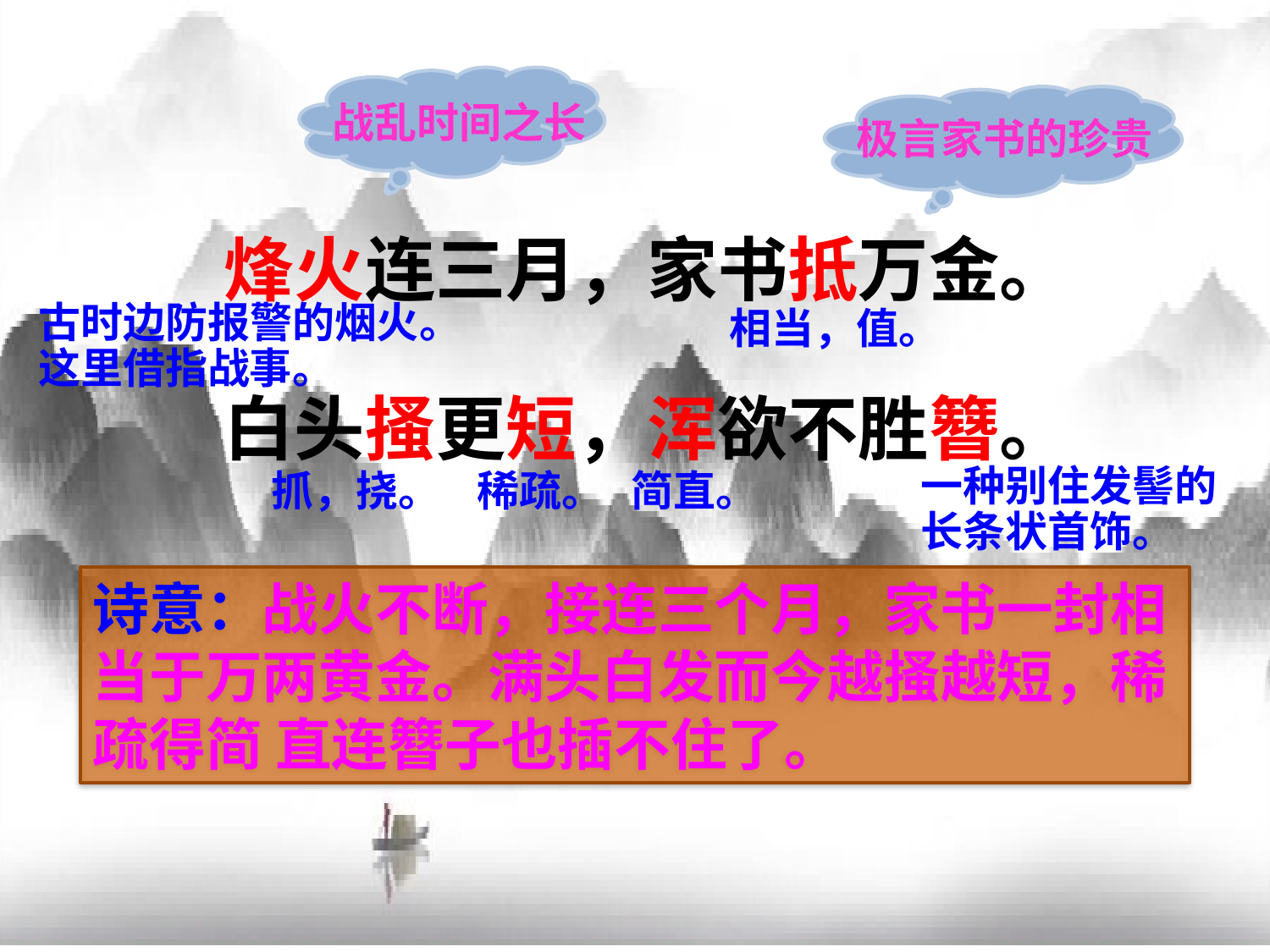

战乱时间之长
极言家书的珍贵
烽火连三月，家书抵万金。
白头搔更短，浑欲不胜簪。
古时边防报警的烟火。这里借指战事。
相当，值。
抓，挠。
稀疏。
一种别住发髻的长条状首饰。
简直。
诗意：战火不断，接连三个月，家书一封相当于万两黄金。满头白发而今越搔越短，稀疏得简 直连簪子也插不住了。